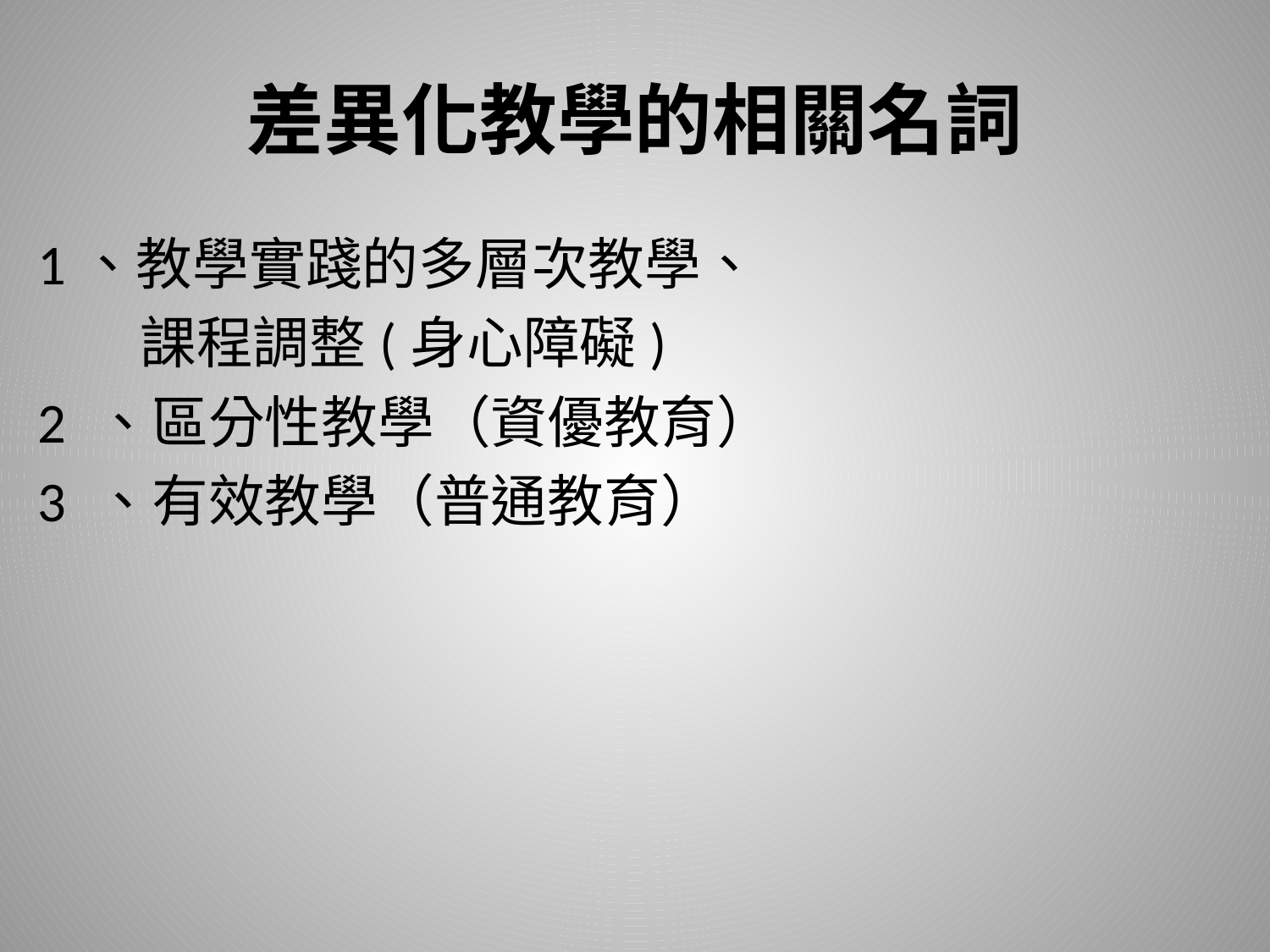

# 差異化教學的相關名詞
1、教學實踐的多層次教學、
       課程調整(身心障礙)
2 、區分性教學（資優教育）
3 、有效教學（普通教育）